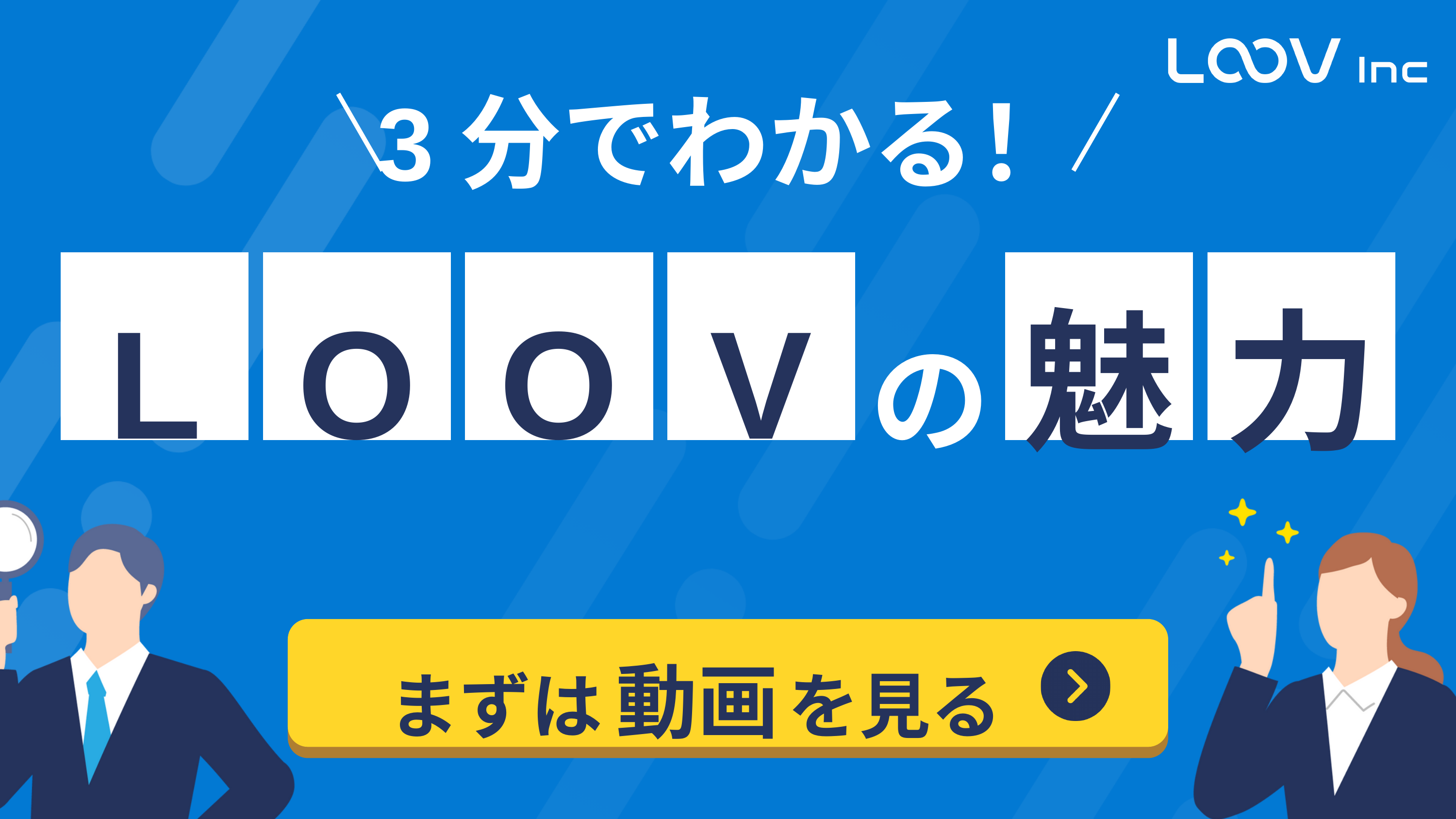

3分でわかる！
L
O
O
V
魅
力

の

動画
まずは
を見る